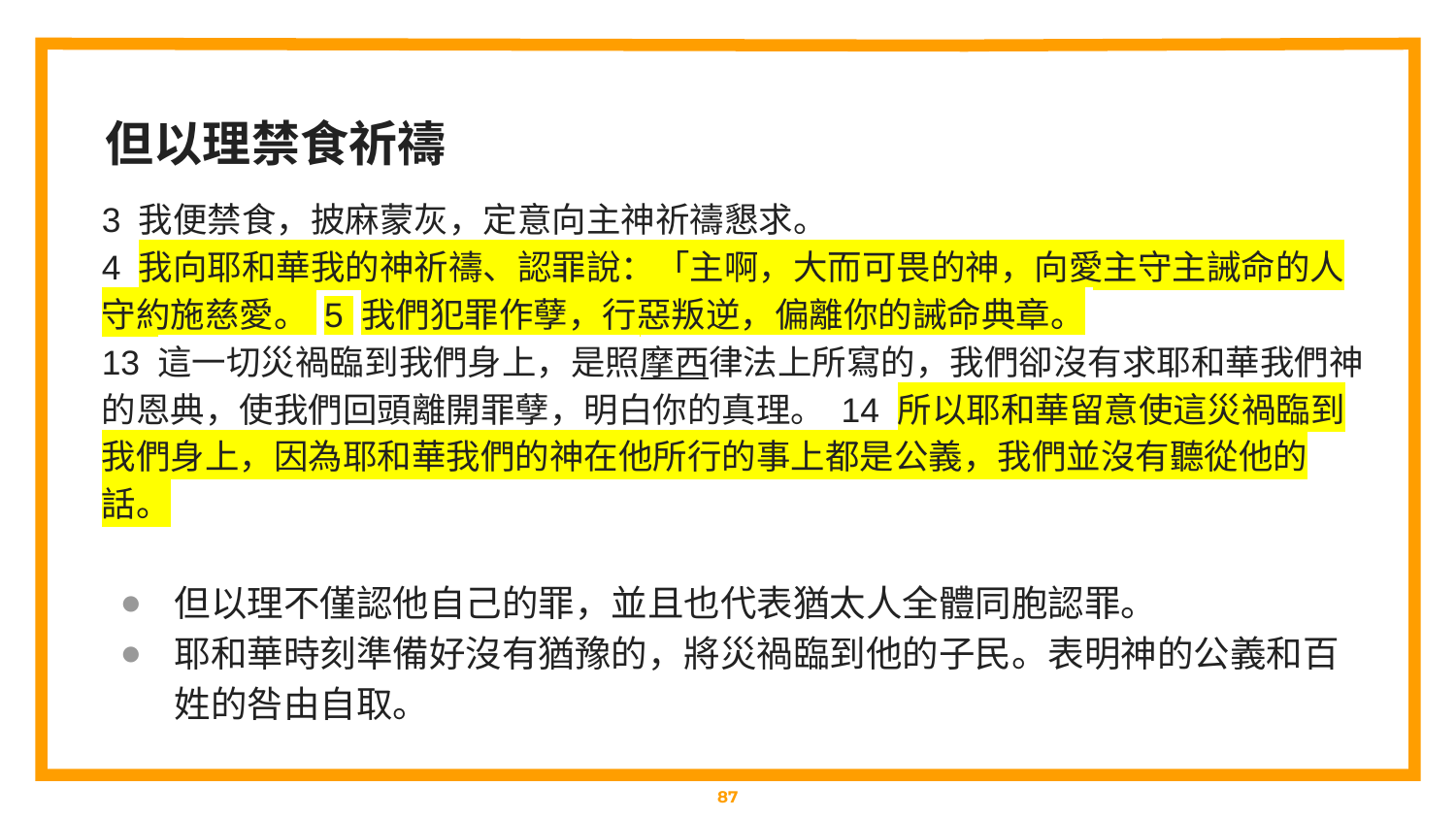

但以理禁食祈禱
3 我便禁食，披麻蒙灰，定意向主神祈禱懇求。
4 我向耶和華我的神祈禱、認罪說：「主啊，大而可畏的神，向愛主守主誡命的人守約施慈愛。 5 我們犯罪作孽，行惡叛逆，偏離你的誡命典章。
13 這一切災禍臨到我們身上，是照摩西律法上所寫的，我們卻沒有求耶和華我們神的恩典，使我們回頭離開罪孽，明白你的真理。 14 所以耶和華留意使這災禍臨到我們身上，因為耶和華我們的神在他所行的事上都是公義，我們並沒有聽從他的話。

但以理不僅認他自己的罪，並且也代表猶太人全體同胞認罪。
耶和華時刻準備好沒有猶豫的，將災禍臨到他的子民。表明神的公義和百姓的咎由自取。

87